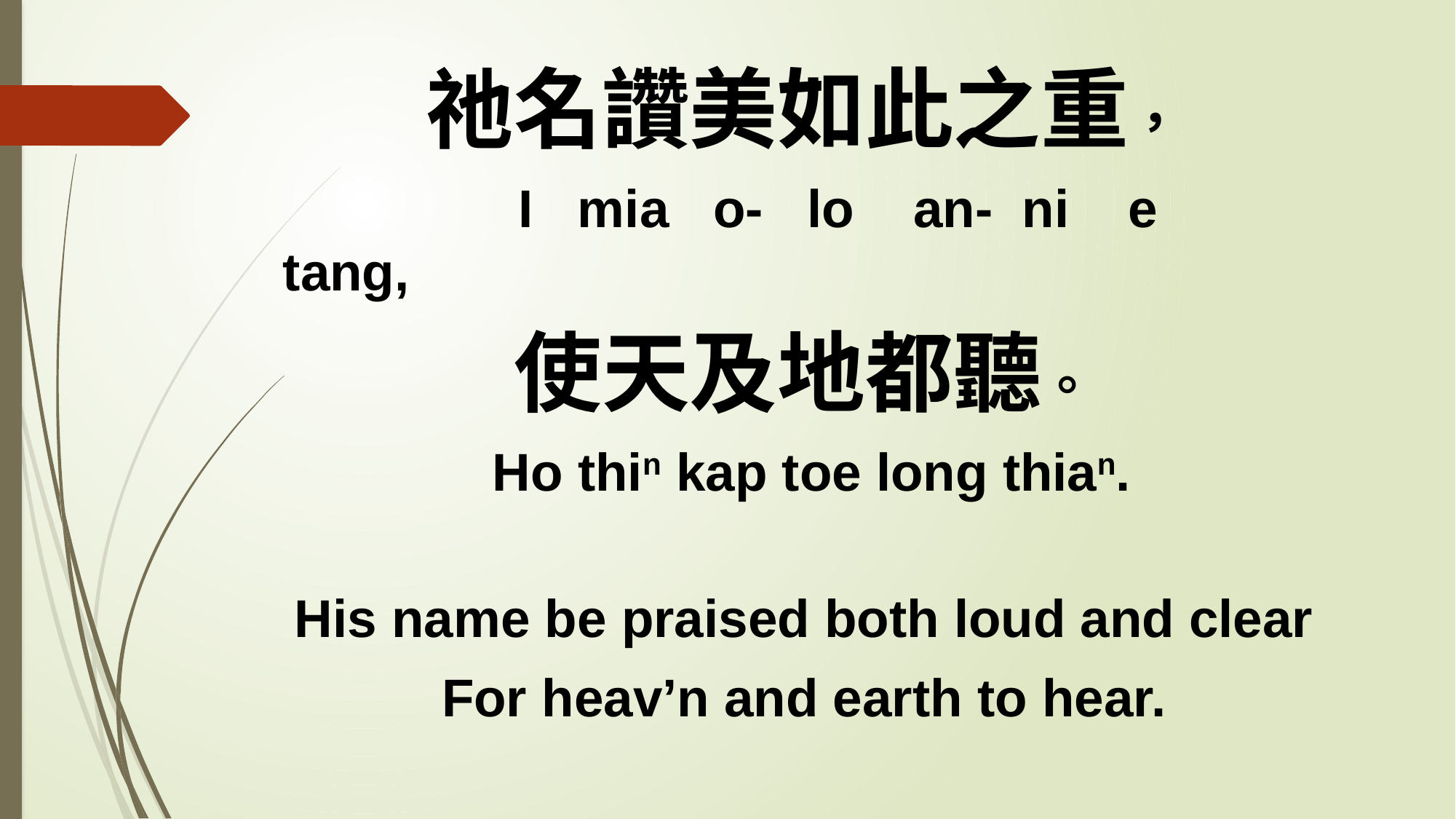

祂名讚美如此之重，
                I   mia   o-   lo    an-  ni    e   tang,
使天及地都聽。
 Ho thin kap toe long thian.

His name be praised both loud and clear
For heav’n and earth to hear.